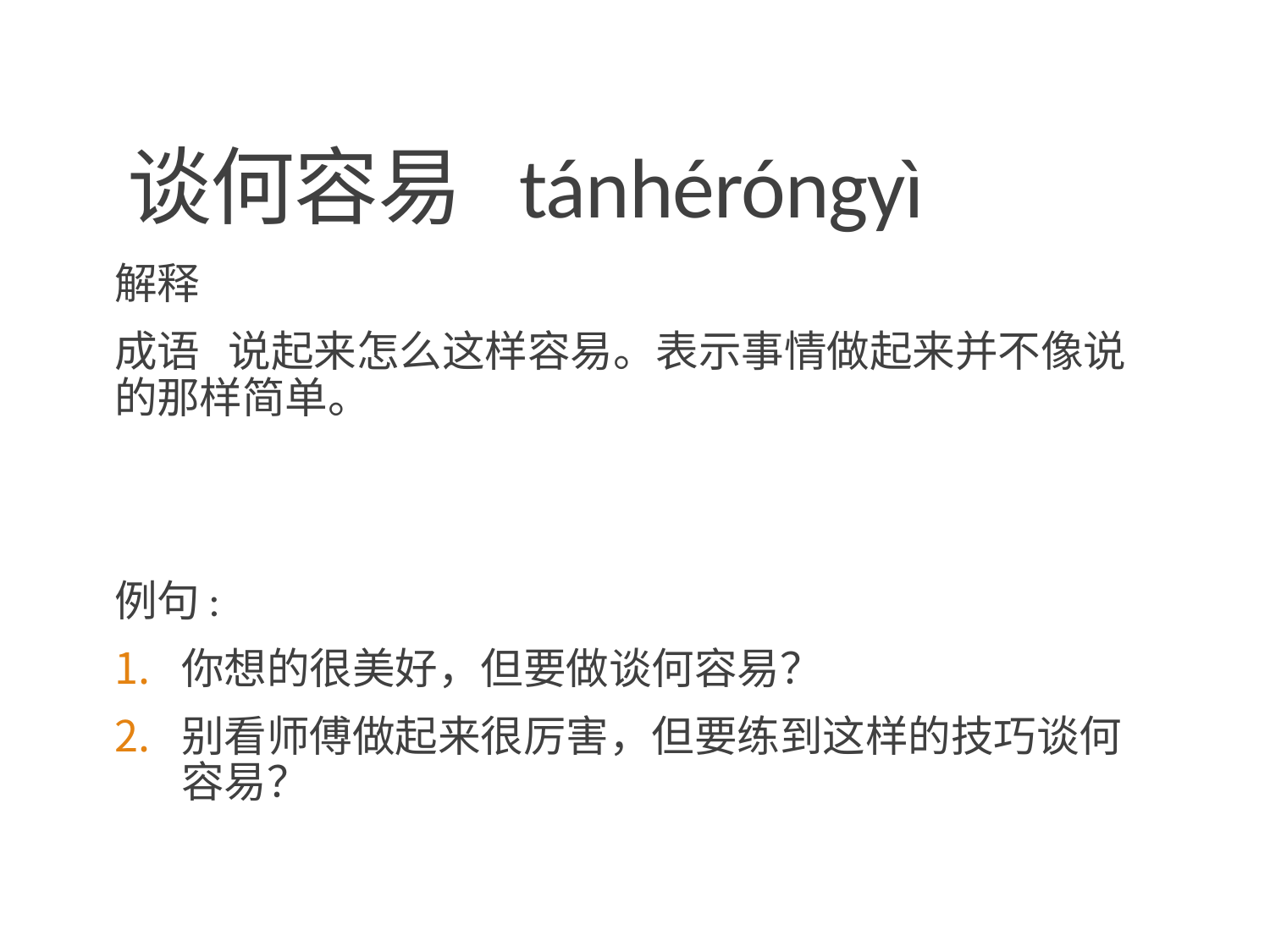

# 谈何容易  tánhéróngyì
解释
成语   说起来怎么这样容易。表示事情做起来并不像说的那样简单。

例句:
你想的很美好，但要做谈何容易？
别看师傅做起来很厉害，但要练到这样的技巧谈何容易？